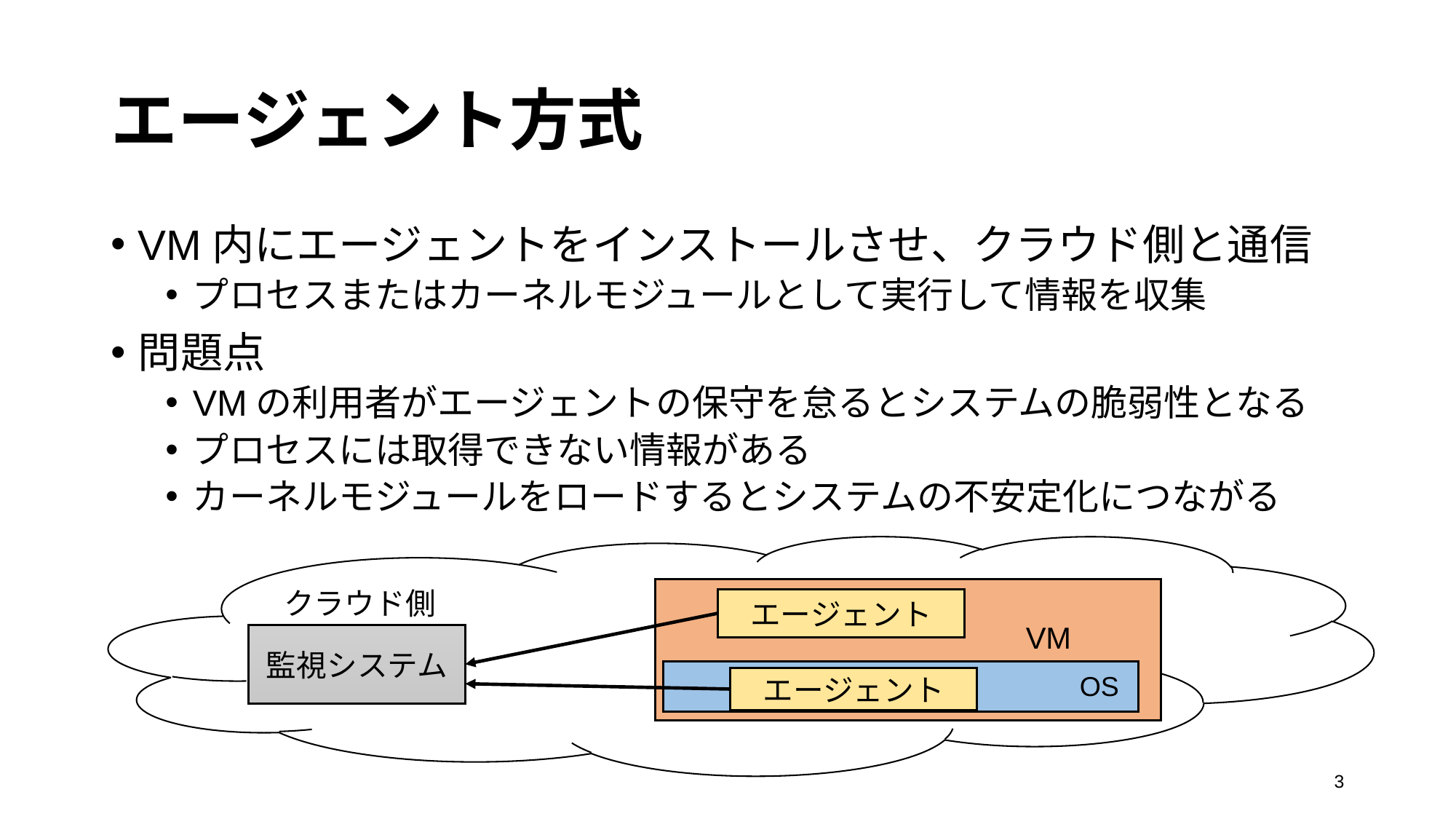

# エージェント方式
VM内にエージェントをインストールさせ、クラウド側と通信
プロセスまたはカーネルモジュールとして実行して情報を収集
問題点
VMの利用者がエージェントの保守を怠るとシステムの脆弱性となる
プロセスには取得できない情報がある
カーネルモジュールをロードするとシステムの不安定化につながる

クラウド側

エージェント
VM
監視システム

OS
エージェント
3